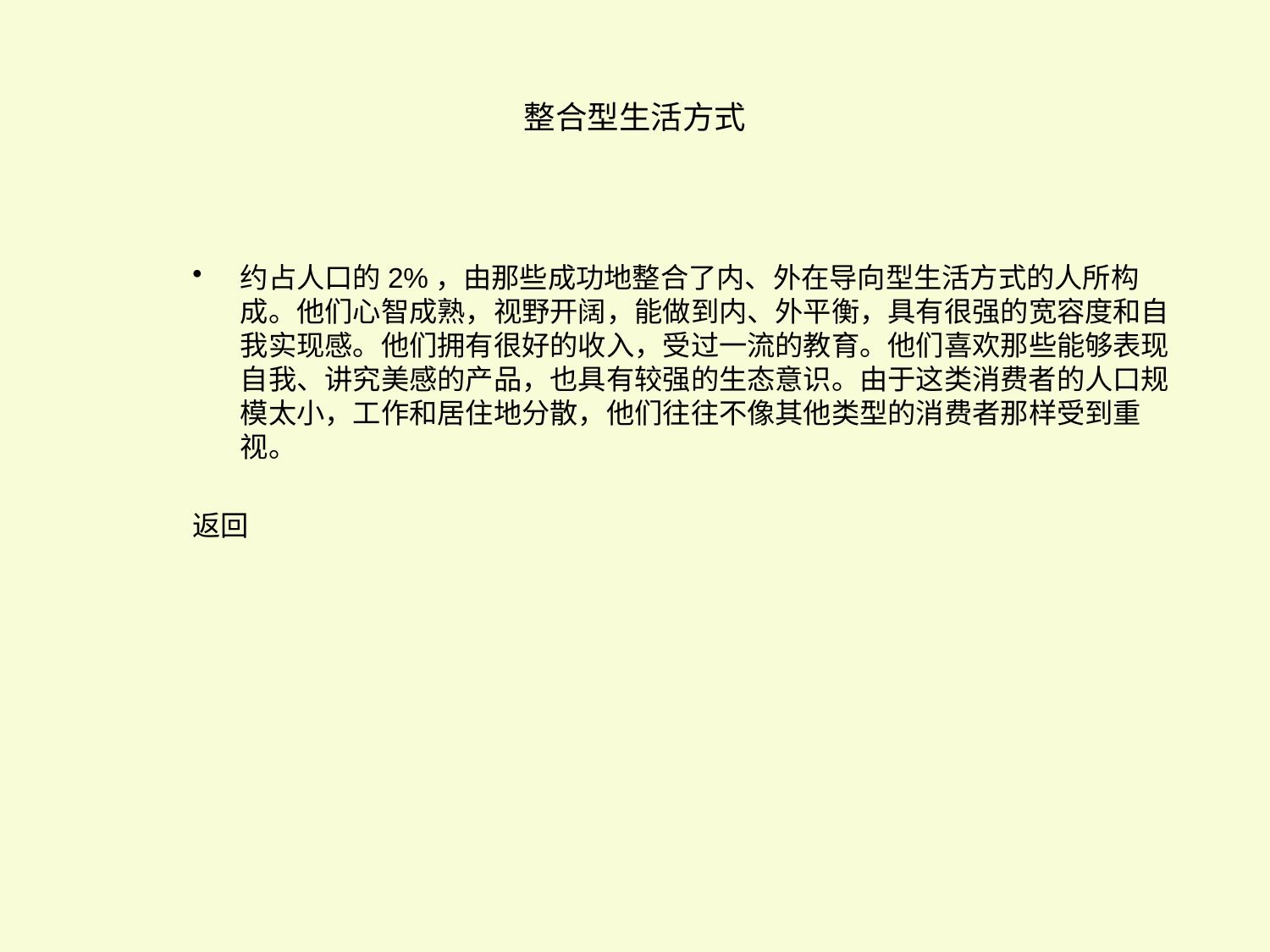

# 整合型生活方式
约占人口的2%，由那些成功地整合了内、外在导向型生活方式的人所构成。他们心智成熟，视野开阔，能做到内、外平衡，具有很强的宽容度和自我实现感。他们拥有很好的收入，受过一流的教育。他们喜欢那些能够表现自我、讲究美感的产品，也具有较强的生态意识。由于这类消费者的人口规模太小，工作和居住地分散，他们往往不像其他类型的消费者那样受到重视。

返回